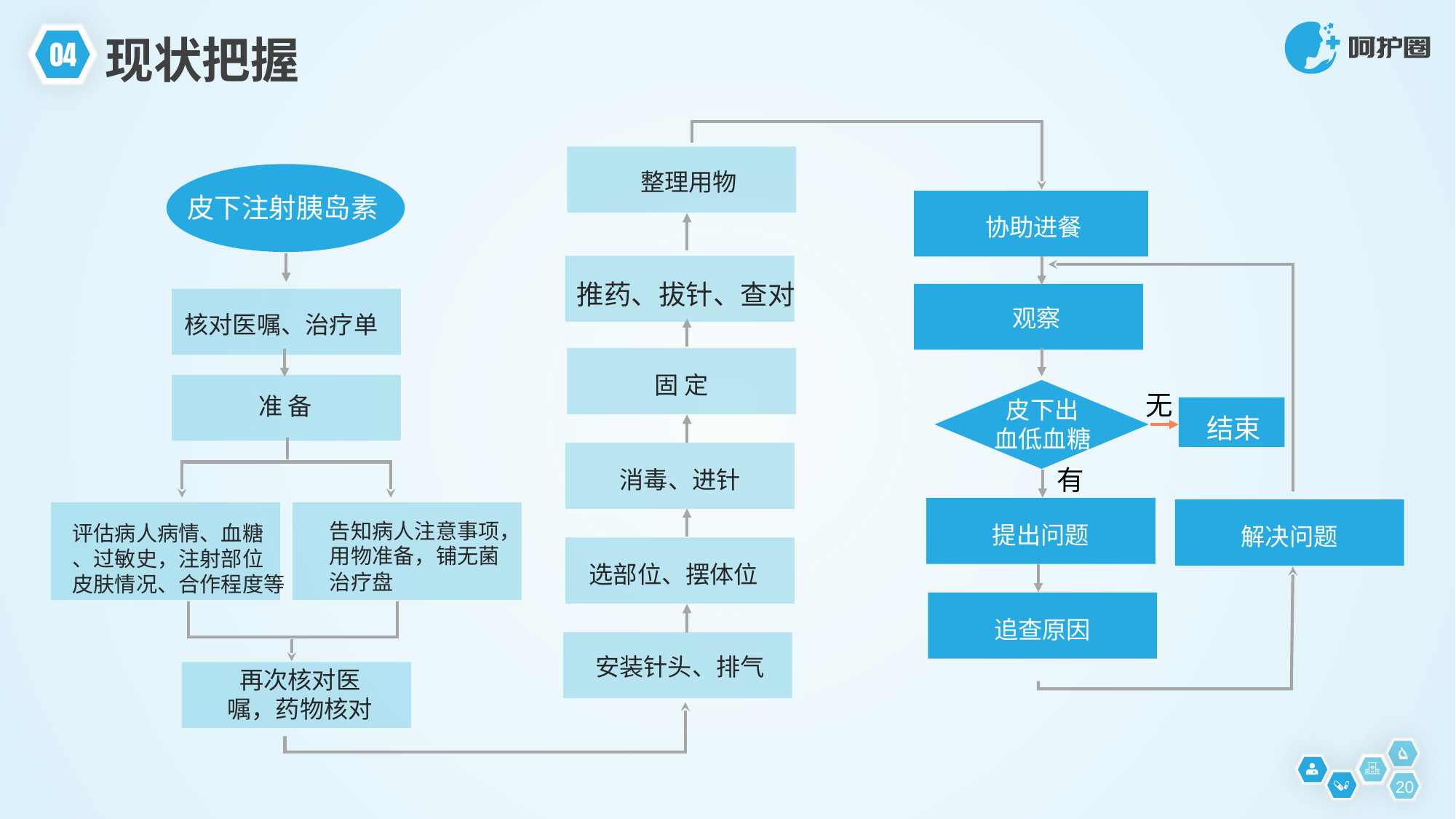

04
现状把握

整理用物

皮下注射胰岛素

协助进餐

推药、拔针、查对

观察
核对医嘱、治疗单

固 定

无
准 备
皮下出
血低血糖

结束

有
消毒、进针

告知病人注意事项，
用物准备，铺无菌
治疗盘
提出问题
评估病人病情、血糖
、过敏史，注射部位
皮肤情况、合作程度等
解决问题

选部位、摆体位

追查原因

安装针头、排气
再次核对医
嘱，药物核对